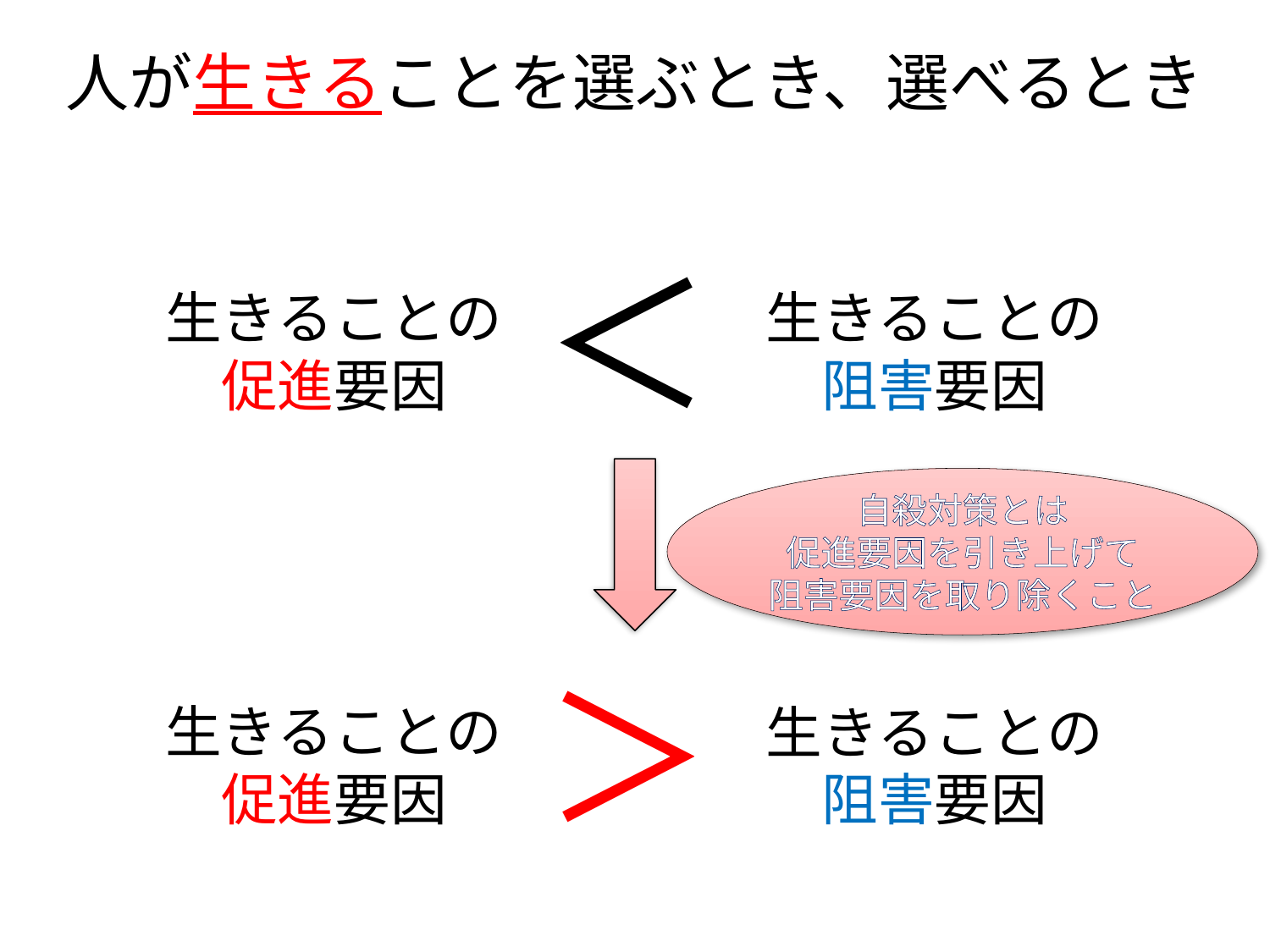

人が生きることを選ぶとき、選べるとき
＜
生きることの
促進要因
生きることの
阻害要因

＞
生きることの
促進要因
生きることの
阻害要因
自殺対策とは
促進要因を引き上げて
阻害要因を取り除くこと